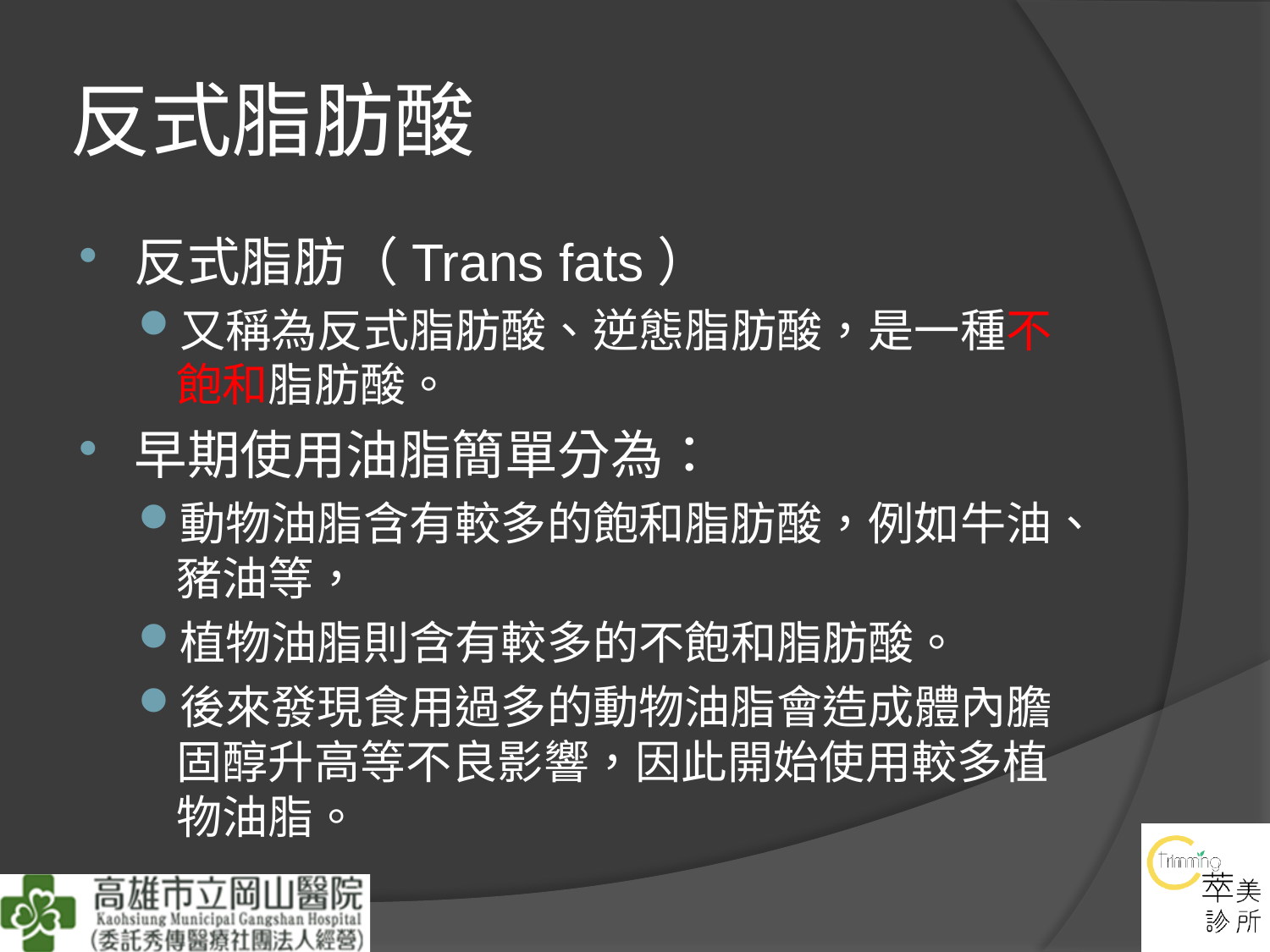

# 反式脂肪酸
反式脂肪（Trans fats）
又稱為反式脂肪酸、逆態脂肪酸，是一種不飽和脂肪酸。
早期使用油脂簡單分為：
動物油脂含有較多的飽和脂肪酸，例如牛油、豬油等，
植物油脂則含有較多的不飽和脂肪酸。
後來發現食用過多的動物油脂會造成體內膽固醇升高等不良影響，因此開始使用較多植物油脂。